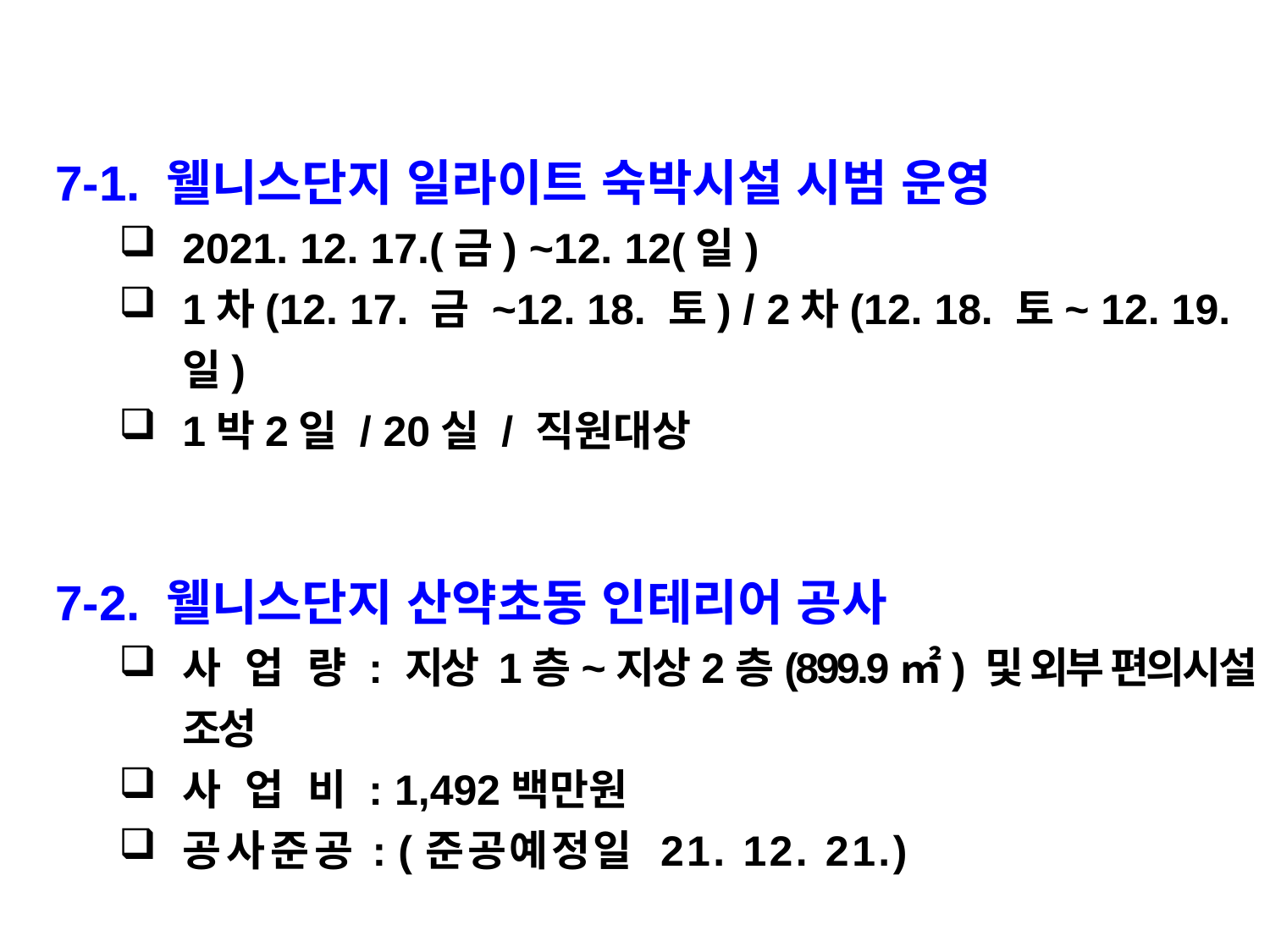

7-1. 웰니스단지 일라이트 숙박시설 시범 운영
2021. 12. 17.(금) ~12. 12(일)
1차(12. 17. 금 ~12. 18. 토) / 2차(12. 18. 토~ 12. 19. 일)
1박2일 / 20실 / 직원대상
7-2. 웰니스단지 산약초동 인테리어 공사
사  업  량 : 지상 1층~지상2층(899.9㎡) 및 외부 편의시설 조성
사  업  비 : 1,492백만원
공 사 준 공 : (준공예정일 21. 12. 21.)